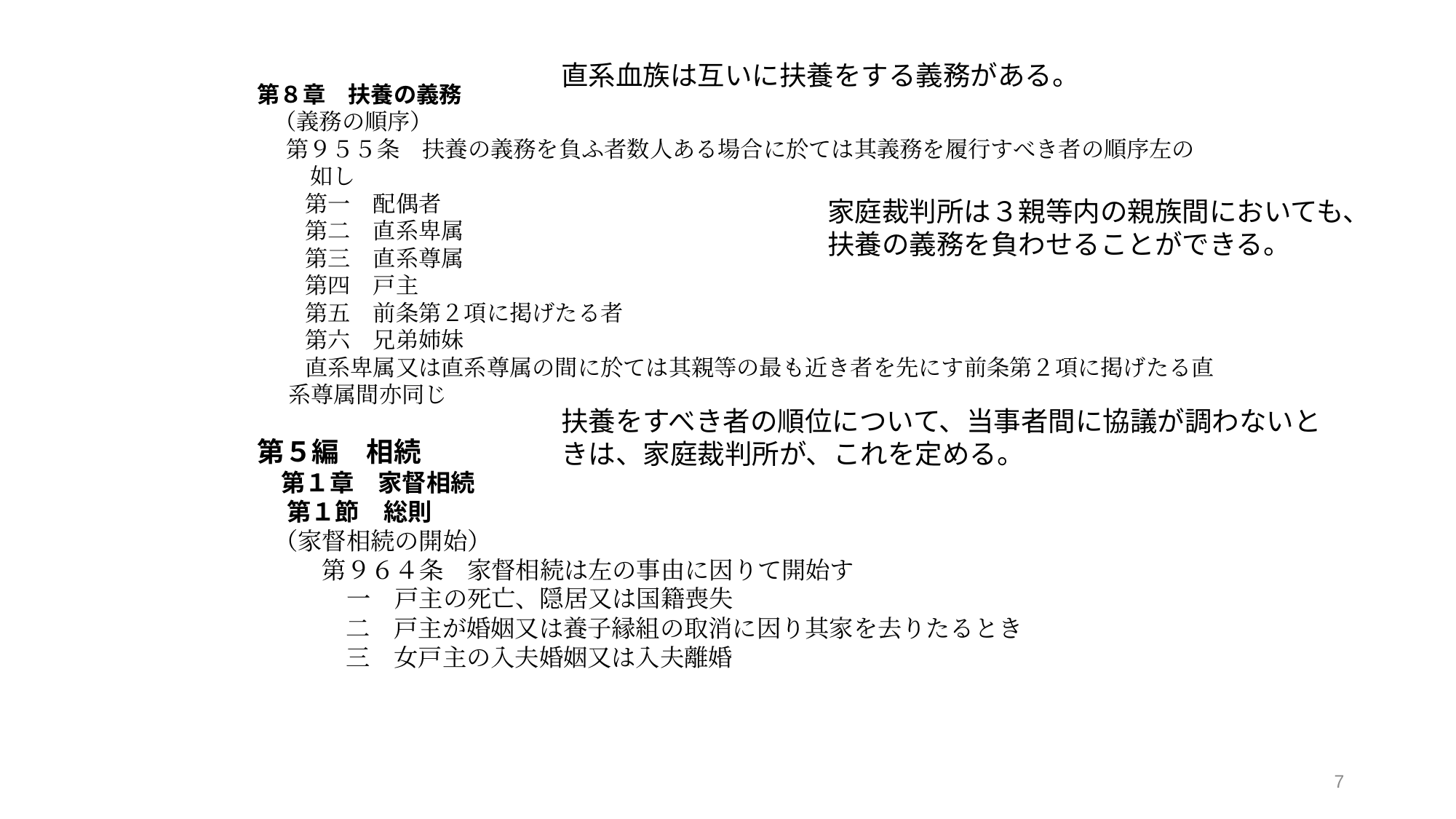

直系血族は互いに扶養をする義務がある。
　第８章　扶養の義務
（義務の順序）
　　第９５５条　扶養の義務を負ふ者数人ある場合に於ては其義務を履行すべき者の順序左の
           如し
第一　配偶者
第二　直系卑属
第三　直系尊属
第四　戸主
第五　前条第２項に掲げたる者
第六　兄弟姉妹
直系卑属又は直系尊属の間に於ては其親等の最も近き者を先にす前条第２項に掲げたる直系尊属間亦同じ

第５編　相続
　第１章　家督相続
　 第１節　総則
（家督相続の開始）
　　第９６４条　家督相続は左の事由に因りて開始す
　　　一　戸主の死亡、隠居又は国籍喪失
　二　戸主が婚姻又は養子縁組の取消に因り其家を去りたるとき
　三　女戸主の入夫婚姻又は入夫離婚

家庭裁判所は３親等内の親族間においても、
扶養の義務を負わせることができる。
扶養をすべき者の順位について、当事者間に協議が調わないときは、家庭裁判所が、これを定める。

7